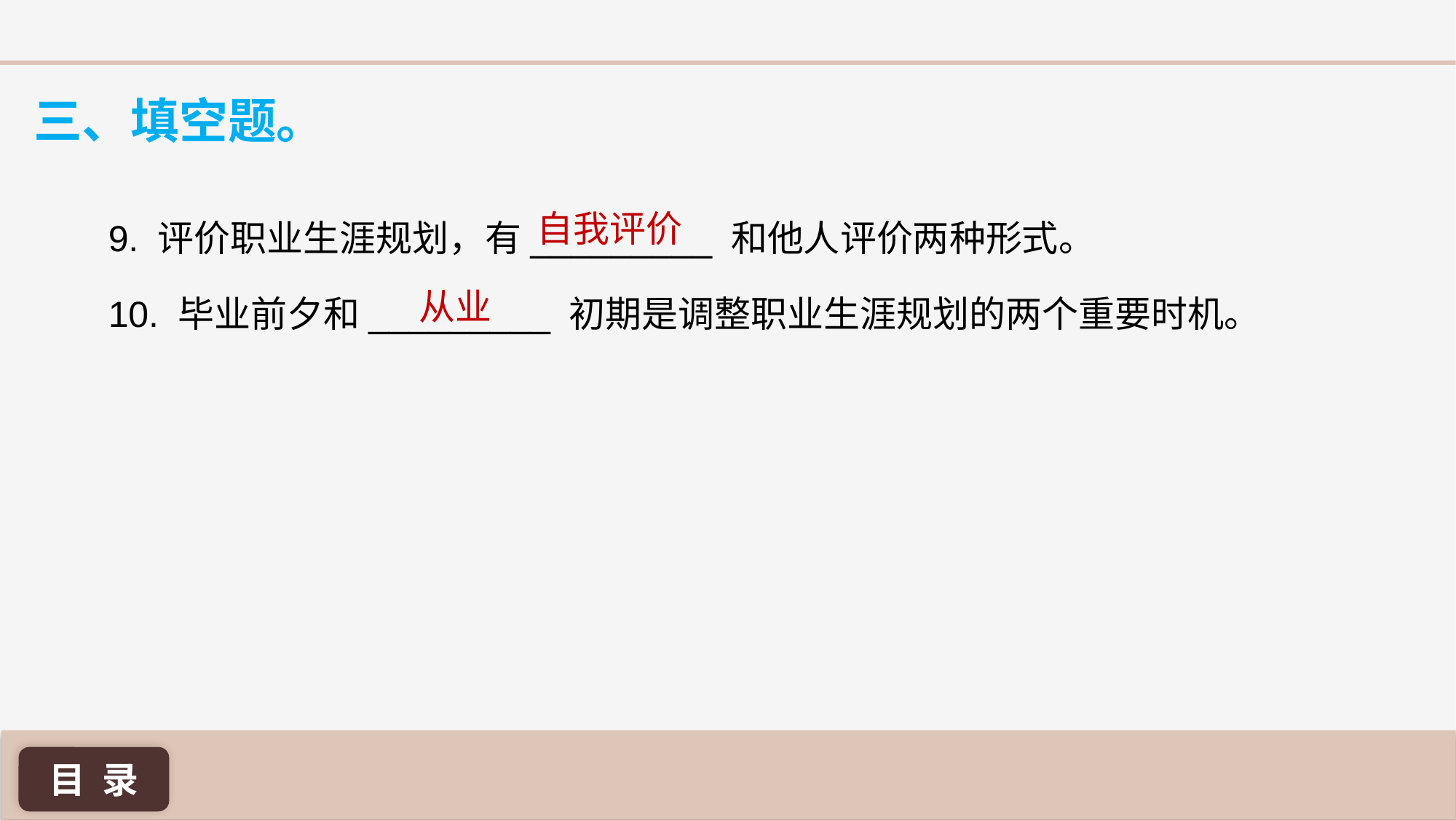

三、填空题。
9. 评价职业生涯规划，有_________ 和他人评价两种形式。
10. 毕业前夕和_________ 初期是调整职业生涯规划的两个重要时机。
自我评价
从业